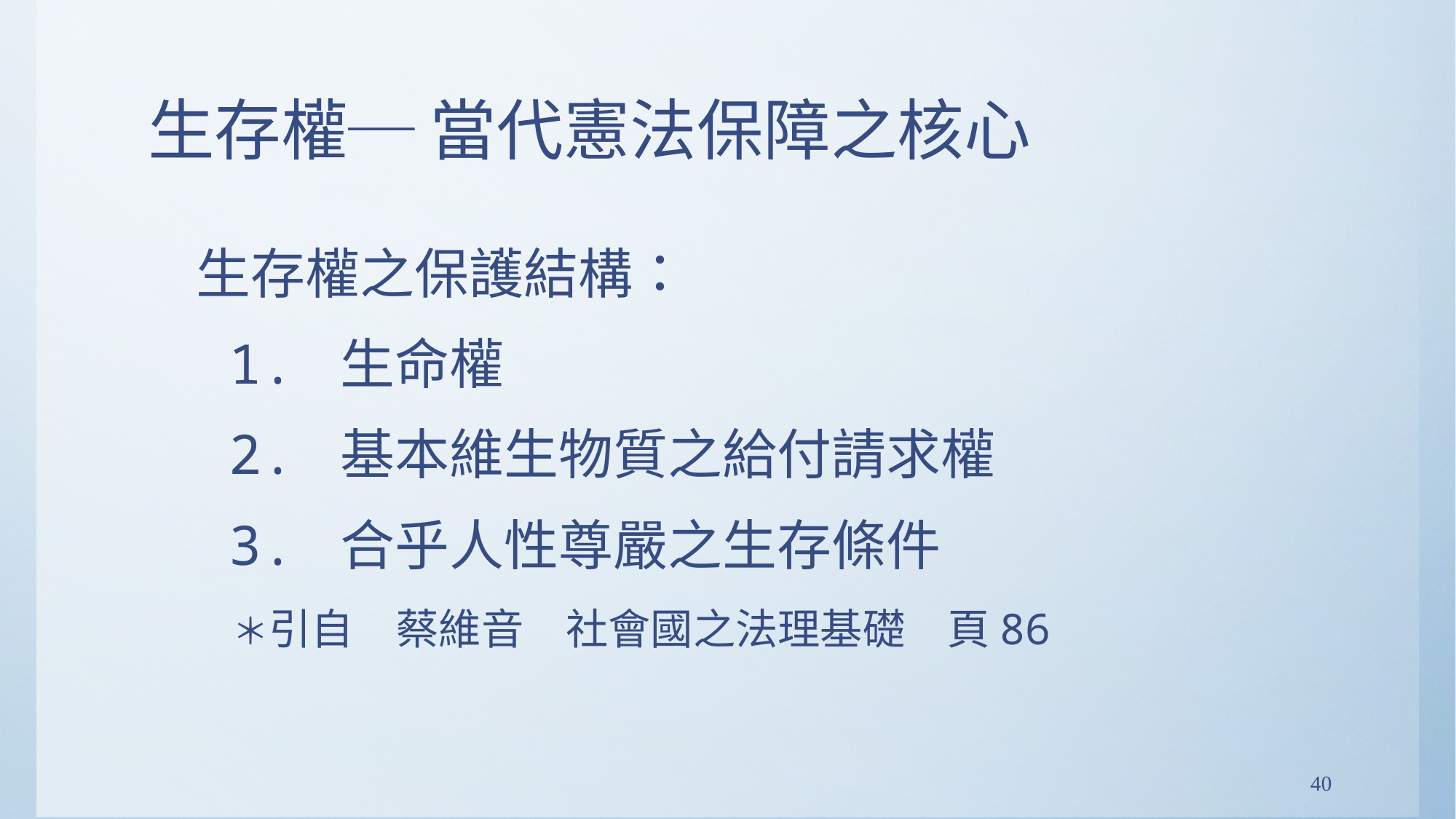

# 生存權─ 當代憲法保障之核心
生存權之保護結構：
 1. 生命權
 2. 基本維生物質之給付請求權
 3. 合乎人性尊嚴之生存條件
　＊引自　蔡維音　社會國之法理基礎　頁86
40